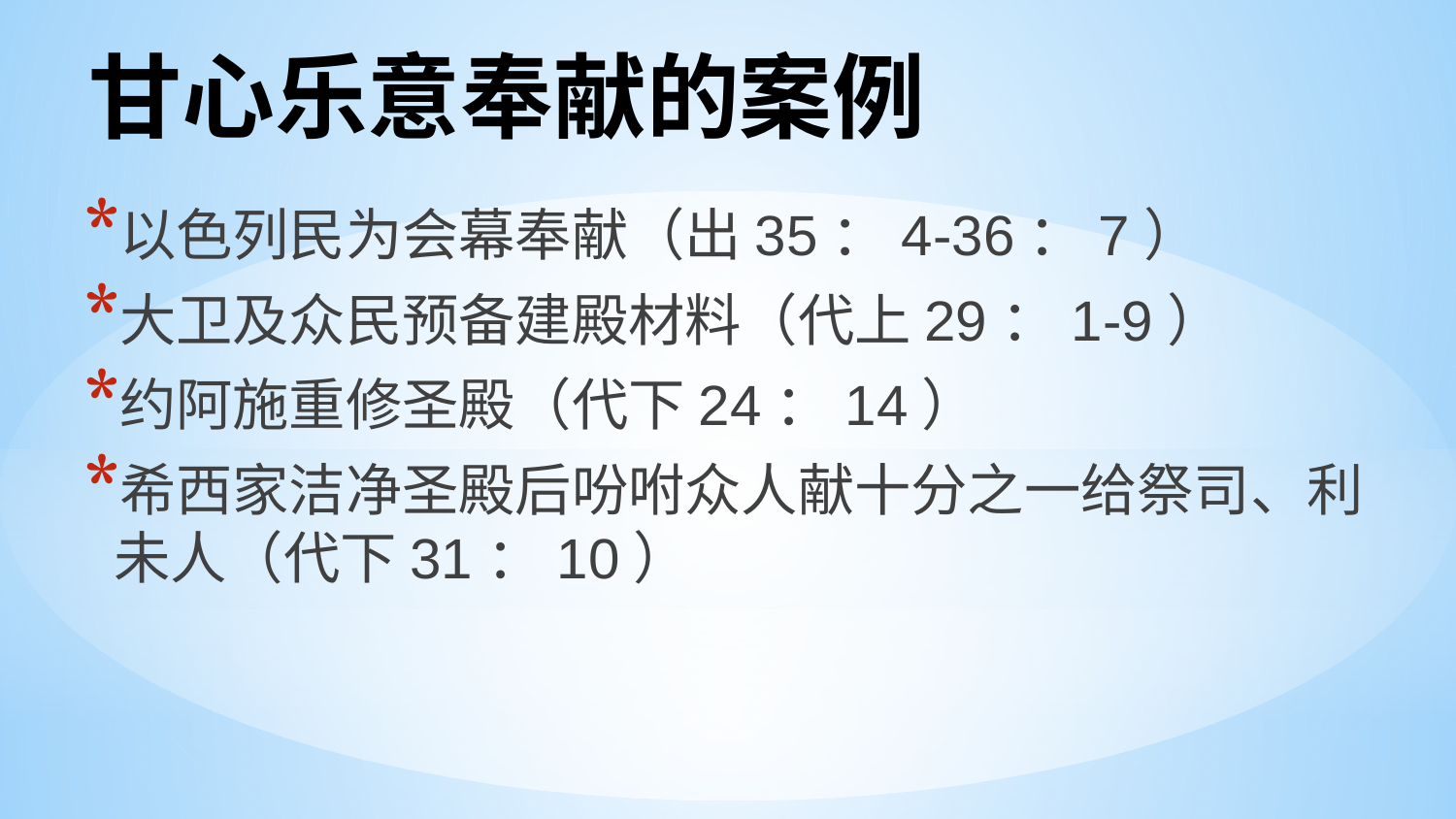

# 甘心乐意奉献的案例
以色列民为会幕奉献（出35：4-36：7）
大卫及众民预备建殿材料（代上29：1-9）
约阿施重修圣殿（代下24：14）
希西家洁净圣殿后吩咐众人献十分之一给祭司、利未人（代下31：10）